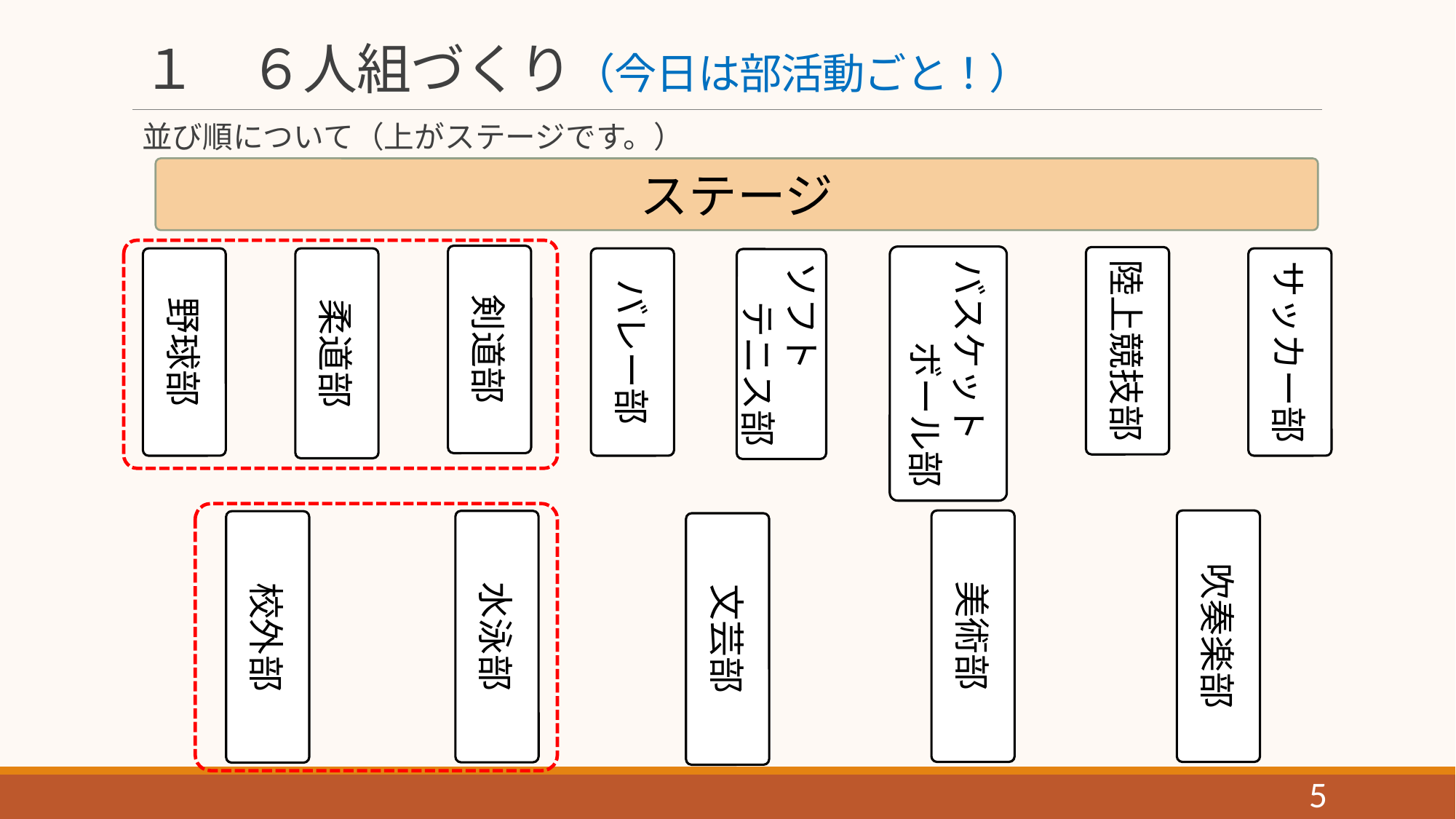

# １　６人組づくり（今日は部活動ごと！）
並び順について（上がステージです。）
ステージ

剣道部
バスケット
ボール部
陸上競技部
野球部
柔道部
バレー部
サッカー部
ソフト
テニス部

美術部
吹奏楽部
水泳部
校外部
文芸部
5